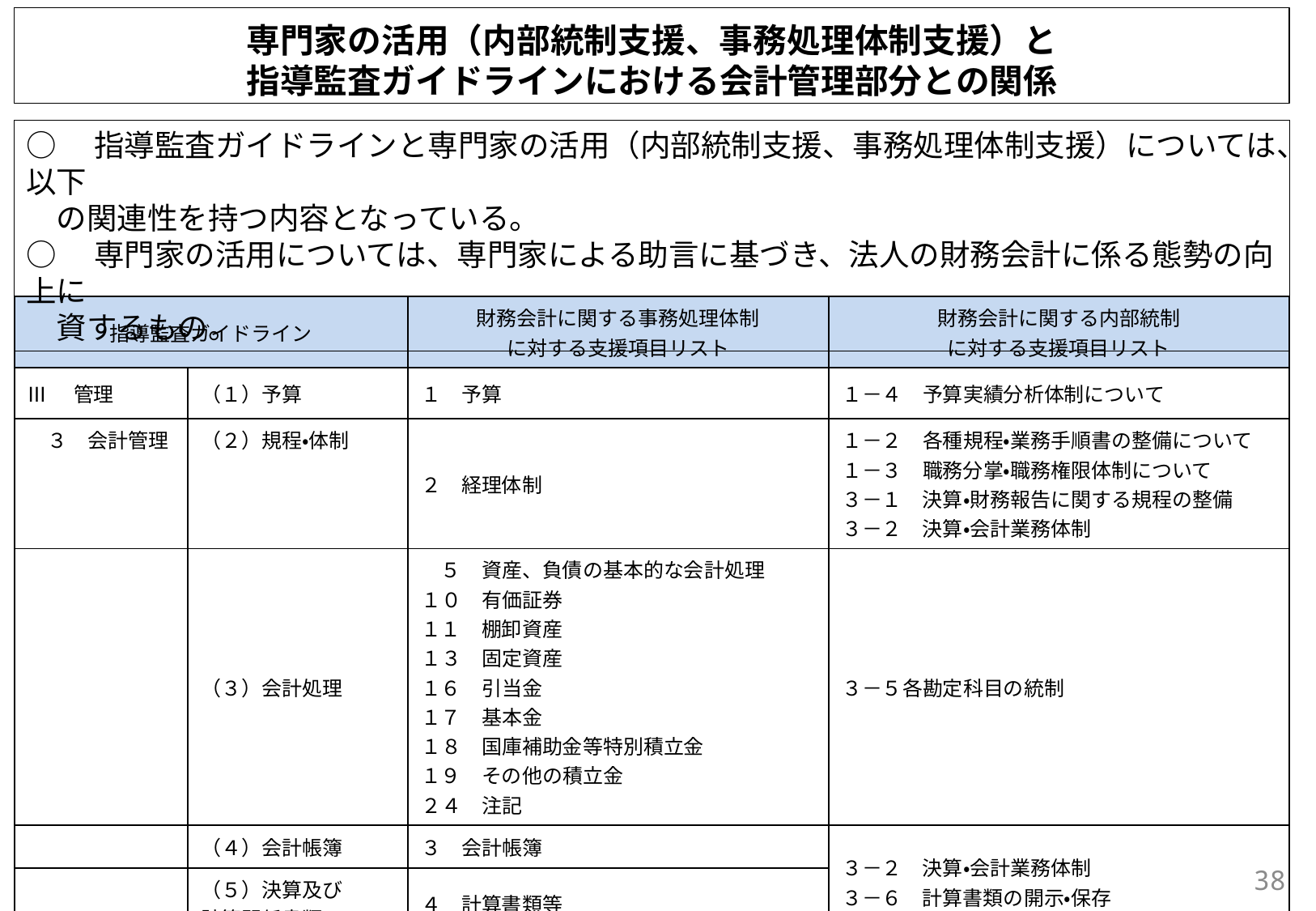

専門家の活用（内部統制支援、事務処理体制支援）と
指導監査ガイドラインにおける会計管理部分との関係
○　指導監査ガイドラインと専門家の活用（内部統制支援、事務処理体制支援）については、以下
　の関連性を持つ内容となっている。
○　専門家の活用については、専門家による助言に基づき、法人の財務会計に係る態勢の向上に
　資するもの。
| 指導監査ガイドライン |  | 財務会計に関する事務処理体制 に対する支援項目リスト | 財務会計に関する内部統制 に対する支援項目リスト |
| --- | --- | --- | --- |
| Ⅲ　管理 | （１）予算 | １　予算 | １－４　予算実績分析体制について |
| ３　会計管理 | （２）規程・体制 | ２　経理体制 | １－２　各種規程・業務手順書の整備について １－３　職務分掌・職務権限体制について ３－１　決算・財務報告に関する規程の整備 ３－２　決算・会計業務体制 |
|  | （３）会計処理 | ５　資産、負債の基本的な会計処理 １０　有価証券 １１　棚卸資産 １３　固定資産 １６　引当金 １７　基本金 １８　国庫補助金等特別積立金 １９　その他の積立金 ２４　注記 | ３－５各勘定科目の統制 |
|  | （４）会計帳簿 | ３　会計帳簿 | ３－２　決算・会計業務体制 ３－６　計算書類の開示・保存 |
|  | （５）決算及び 計算関係書類 | ４　計算書類等 |  |
|  | （６）債権債務の状況 | １４　債権債務の状況 | ２ー４　財務・資金管理 |
38